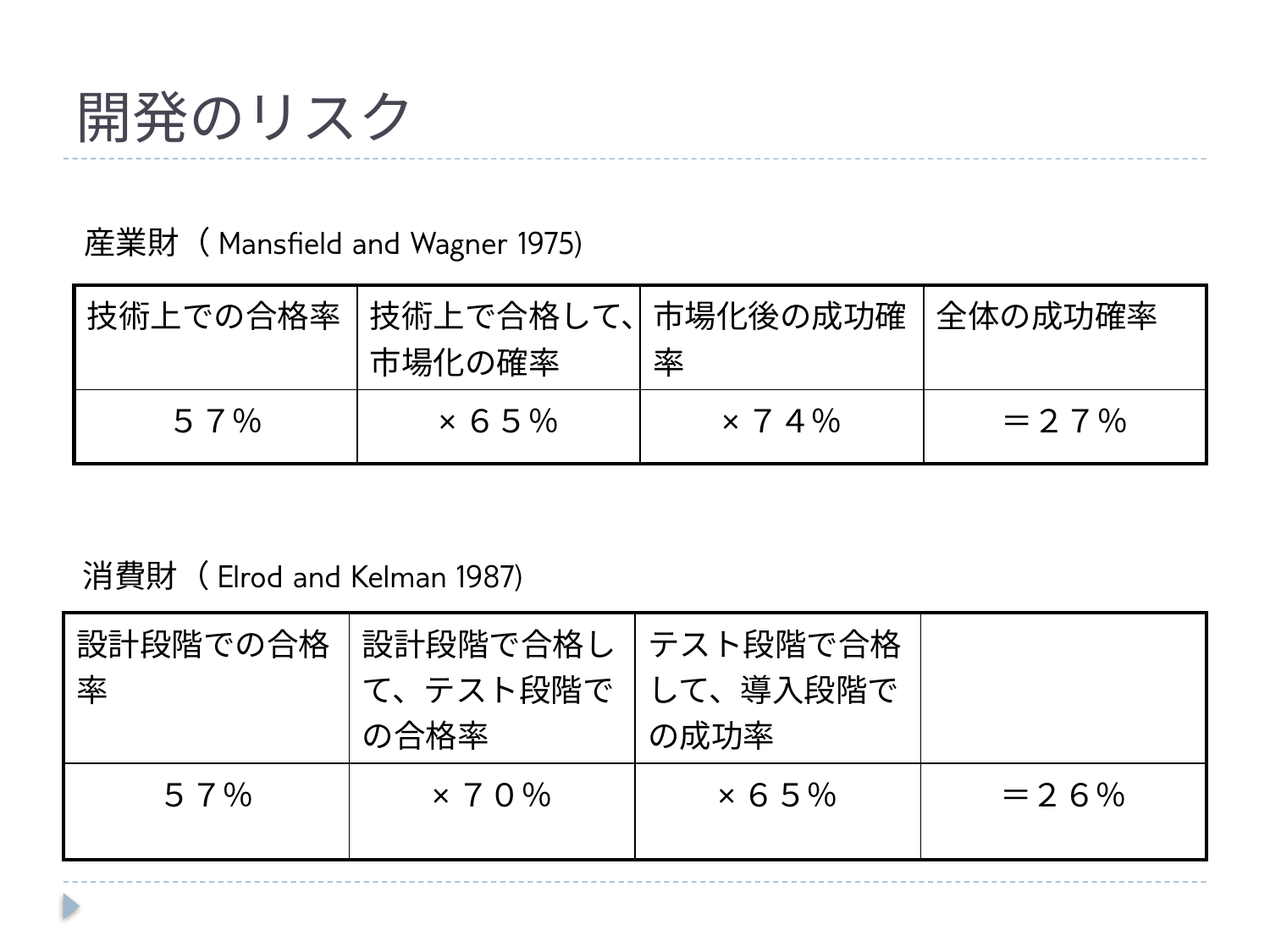

# 開発のリスク
産業財（Mansfield and Wagner 1975)
| 技術上での合格率 | 技術上で合格して、市場化の確率 | 市場化後の成功確率 | 全体の成功確率 |
| --- | --- | --- | --- |
| ５７％ | ×６５％ | ×７４％ | ＝２７％ |
消費財（Elrod and Kelman 1987)
| 設計段階での合格率 | 設計段階で合格して、テスト段階での合格率 | テスト段階で合格して、導入段階での成功率 |  |
| --- | --- | --- | --- |
| ５７％ | ×７０％ | ×６５％ | ＝２６％ |